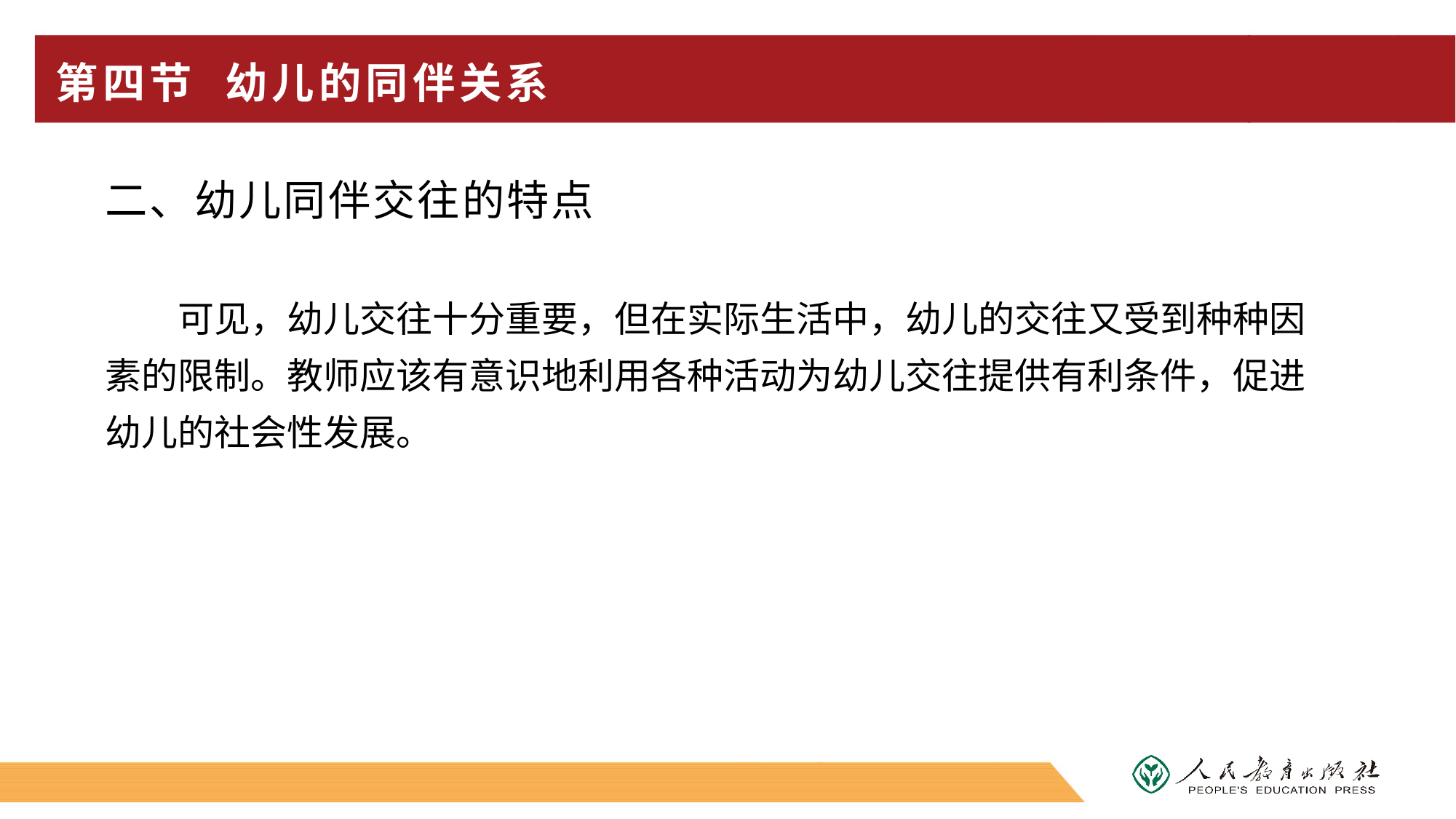

# 第四节  幼儿的同伴关系
二、幼儿同伴交往的特点
可见，幼儿交往十分重要，但在实际生活中，幼儿的交往又受到种种因素的限制。教师应该有意识地利用各种活动为幼儿交往提供有利条件，促进幼儿的社会性发展。